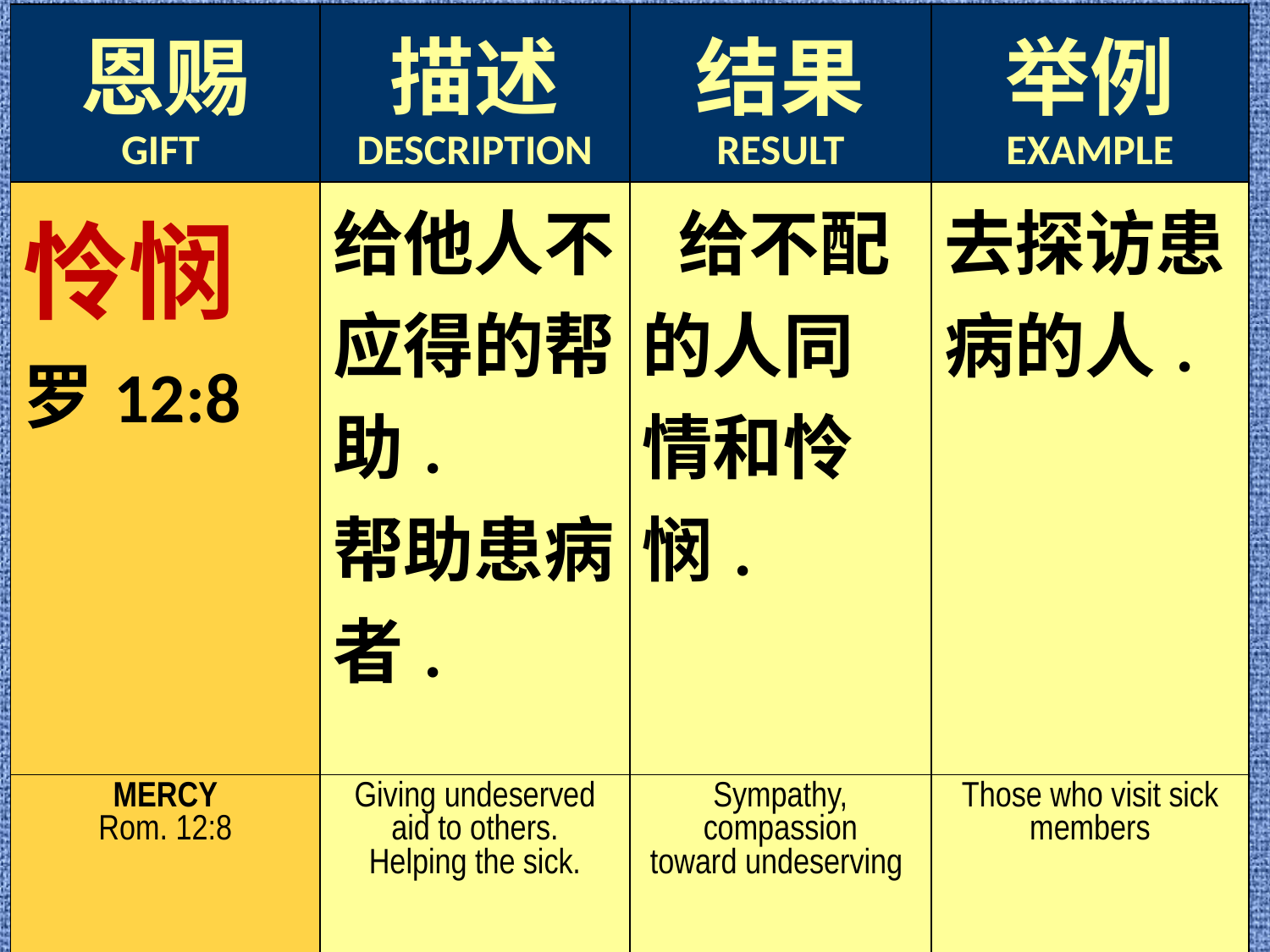

| 恩赐 GIFT | 描述 DESCRIPTION | 结果 RESULT | 举例 EXAMPLE |
| --- | --- | --- | --- |
| 怜悯 罗12:8 | 给他人不应得的帮助. 帮助患病者. | 给不配的人同情和怜悯. | 去探访患病的人. |
| MERCY Rom. 12:8 | Giving undeserved aid to others. Helping the sick. | Sympathy, compassion toward undeserving | Those who visit sick members |